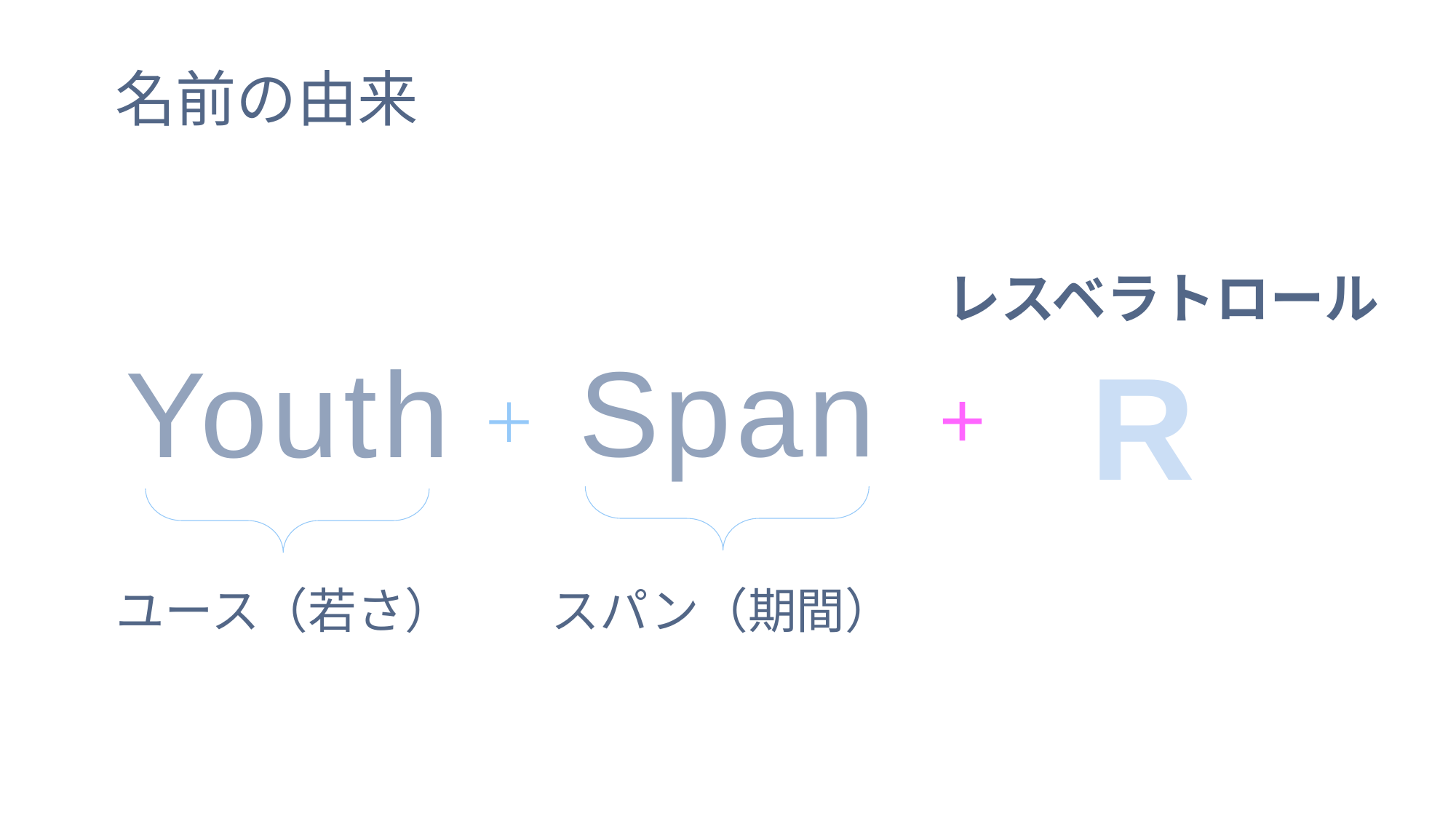

名前の由来
レスベラトロール
R
Span
Youth

＋
＋
ユース（若さ）
スパン（期間）